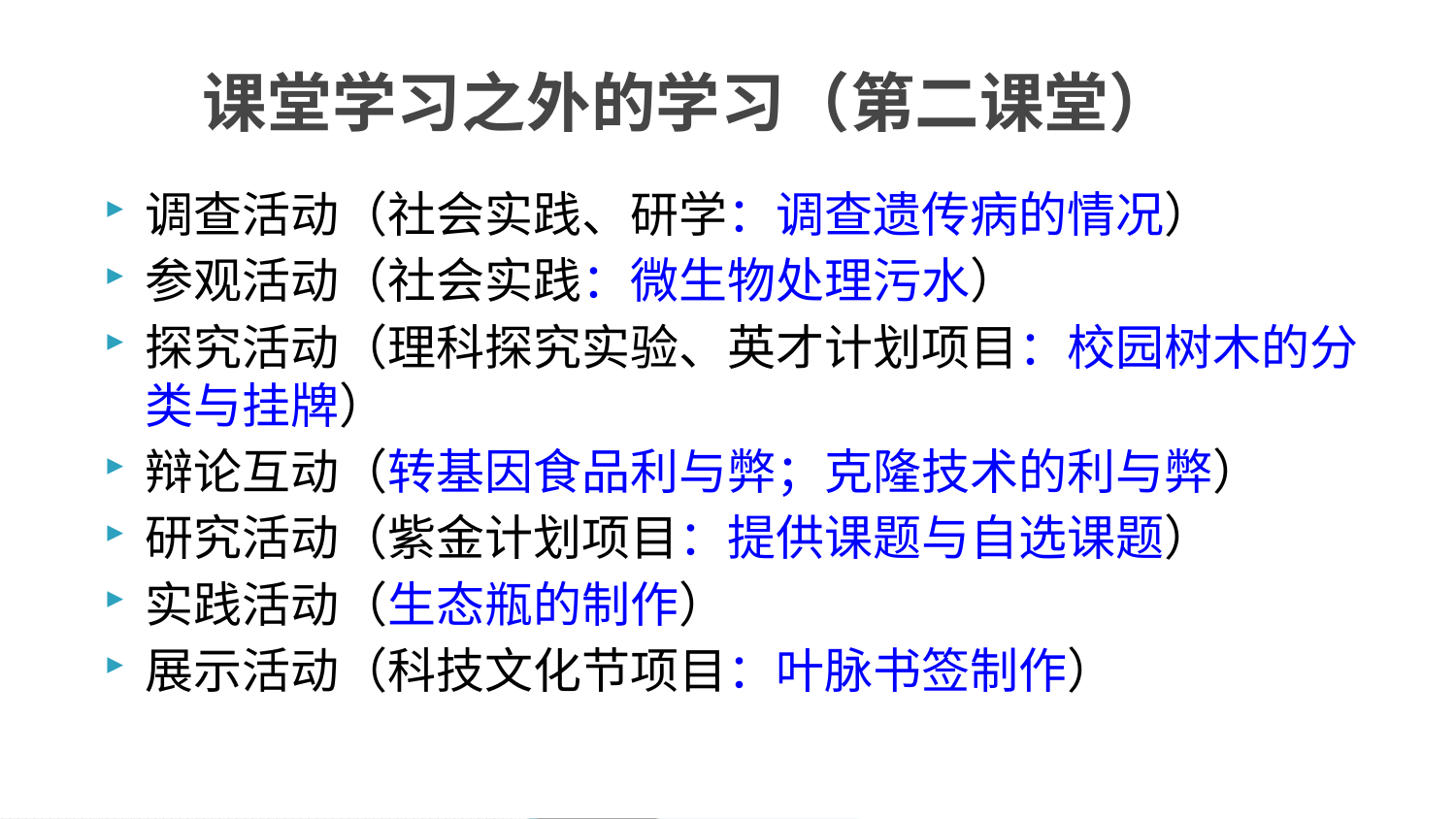

# 课堂学习之外的学习（第二课堂）
调查活动（社会实践、研学：调查遗传病的情况）
参观活动（社会实践：微生物处理污水）
探究活动（理科探究实验、英才计划项目：校园树木的分类与挂牌）
辩论互动（转基因食品利与弊；克隆技术的利与弊）
研究活动（紫金计划项目：提供课题与自选课题）
实践活动（生态瓶的制作）
展示活动（科技文化节项目：叶脉书签制作）